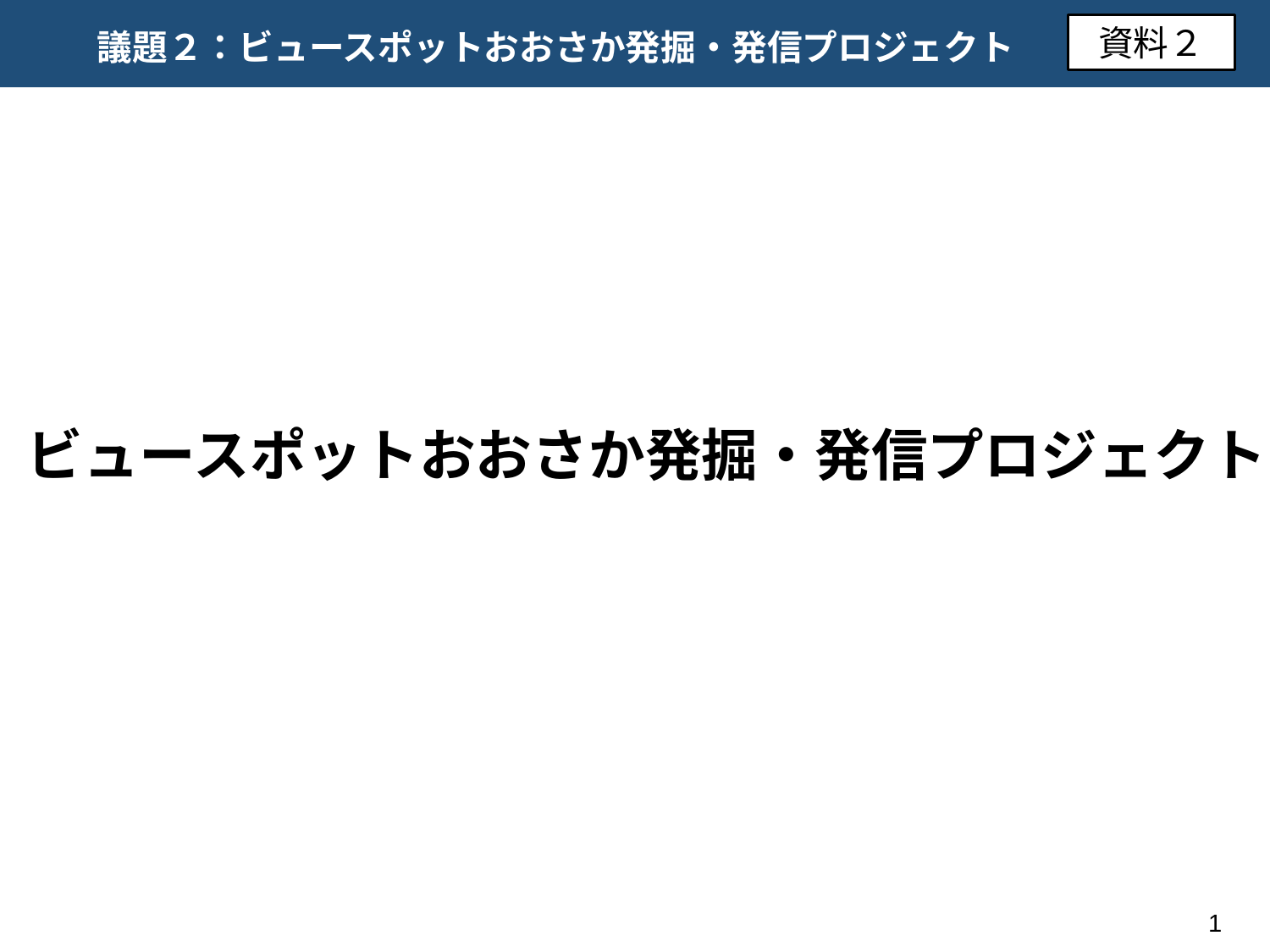

議題２：ビュースポットおおさか発掘・発信プロジェクト
資料２
ビュースポットおおさか発掘・発信プロジェクト
1